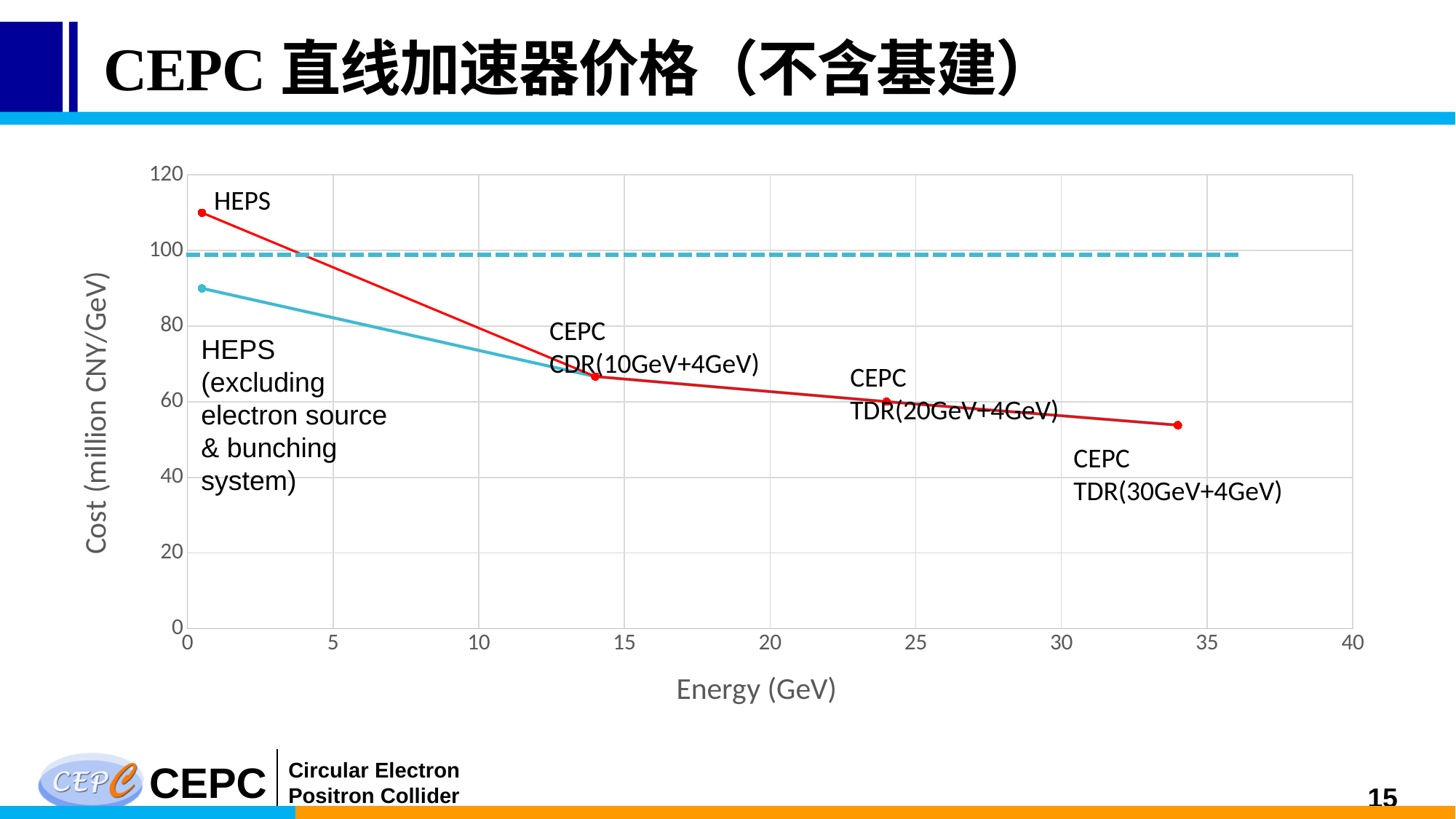

# CEPC直线加速器价格（不含基建）

### Chart

| Category | Cost |  |
|---|---|---|
HEPS
CEPC CDR(10GeV+4GeV)
HEPS (excluding electron source & bunching system)
CEPC TDR(20GeV+4GeV)
CEPC TDR(30GeV+4GeV)